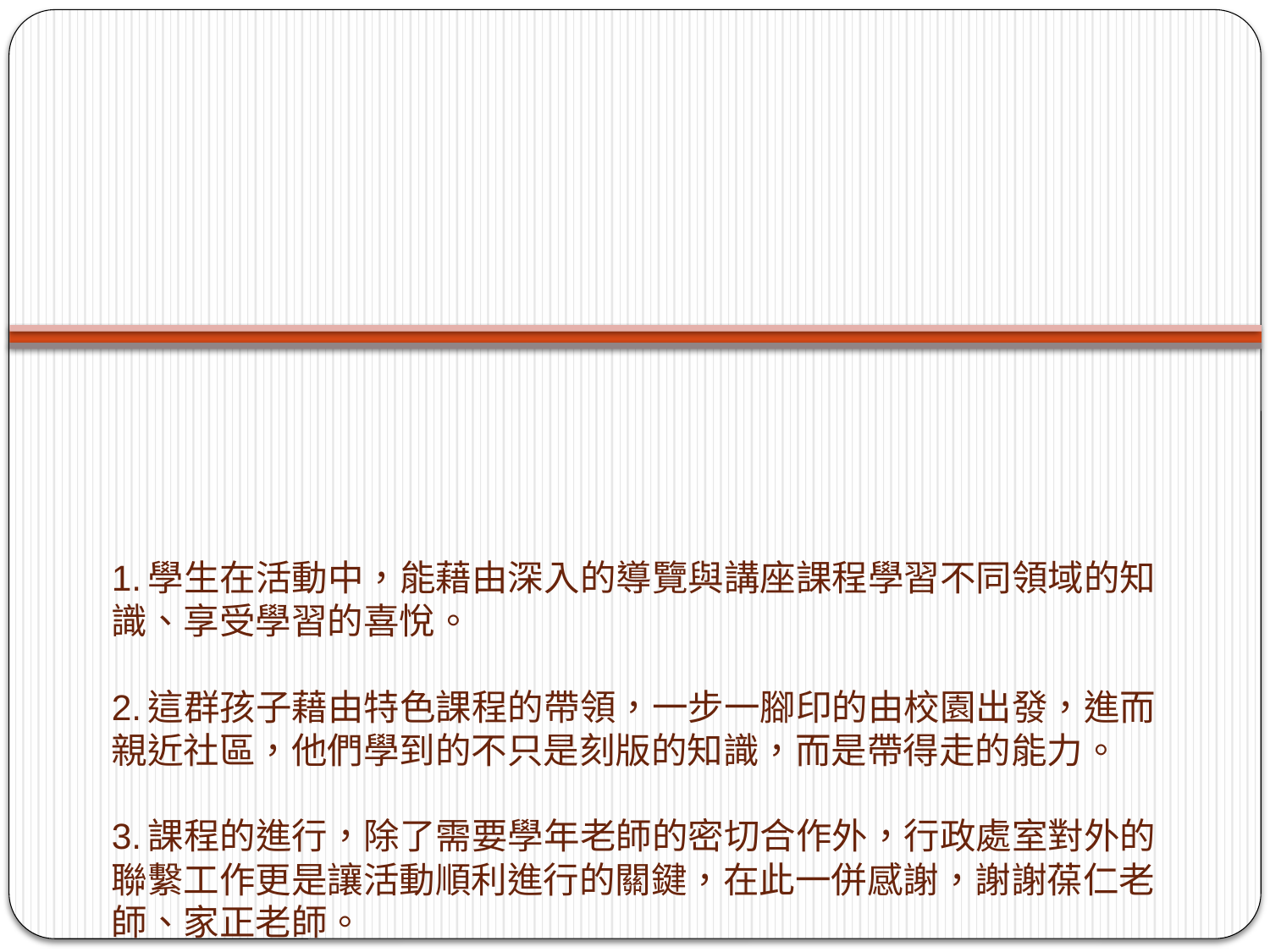

# 1.學生在活動中，能藉由深入的導覽與講座課程學習不同領域的知識、享受學習的喜悅。 2.這群孩子藉由特色課程的帶領，一步一腳印的由校園出發，進而親近社區，他們學到的不只是刻版的知識，而是帶得走的能力。 3.課程的進行，除了需要學年老師的密切合作外，行政處室對外的聯繫工作更是讓活動順利進行的關鍵，在此一併感謝，謝謝葆仁老師、家正老師。 ,